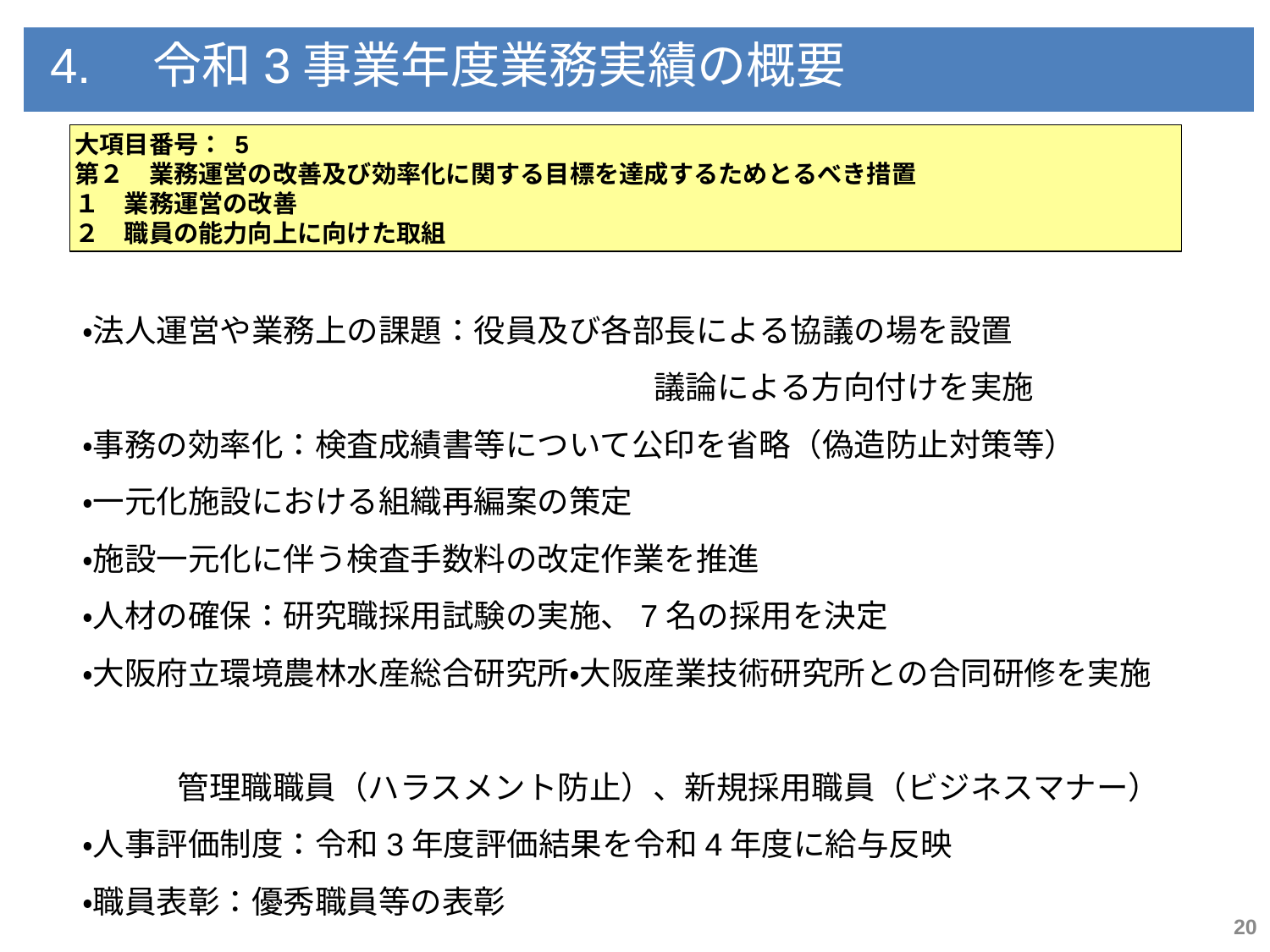

4.　令和3事業年度業務実績の概要
大項目番号： 5
第２　業務運営の改善及び効率化に関する目標を達成するためとるべき措置
１　業務運営の改善
２　職員の能力向上に向けた取組
・法人運営や業務上の課題：役員及び各部長による協議の場を設置
　　　　　　　　　　　　　　　　　　議論による方向付けを実施
・事務の効率化：検査成績書等について公印を省略（偽造防止対策等）
・一元化施設における組織再編案の策定
・施設一元化に伴う検査手数料の改定作業を推進
・人材の確保：研究職採用試験の実施、7名の採用を決定
・大阪府立環境農林水産総合研究所・大阪産業技術研究所との合同研修を実施
　　　管理職職員（ハラスメント防止）、新規採用職員（ビジネスマナー）
・人事評価制度：令和3年度評価結果を令和4年度に給与反映
・職員表彰：優秀職員等の表彰
20